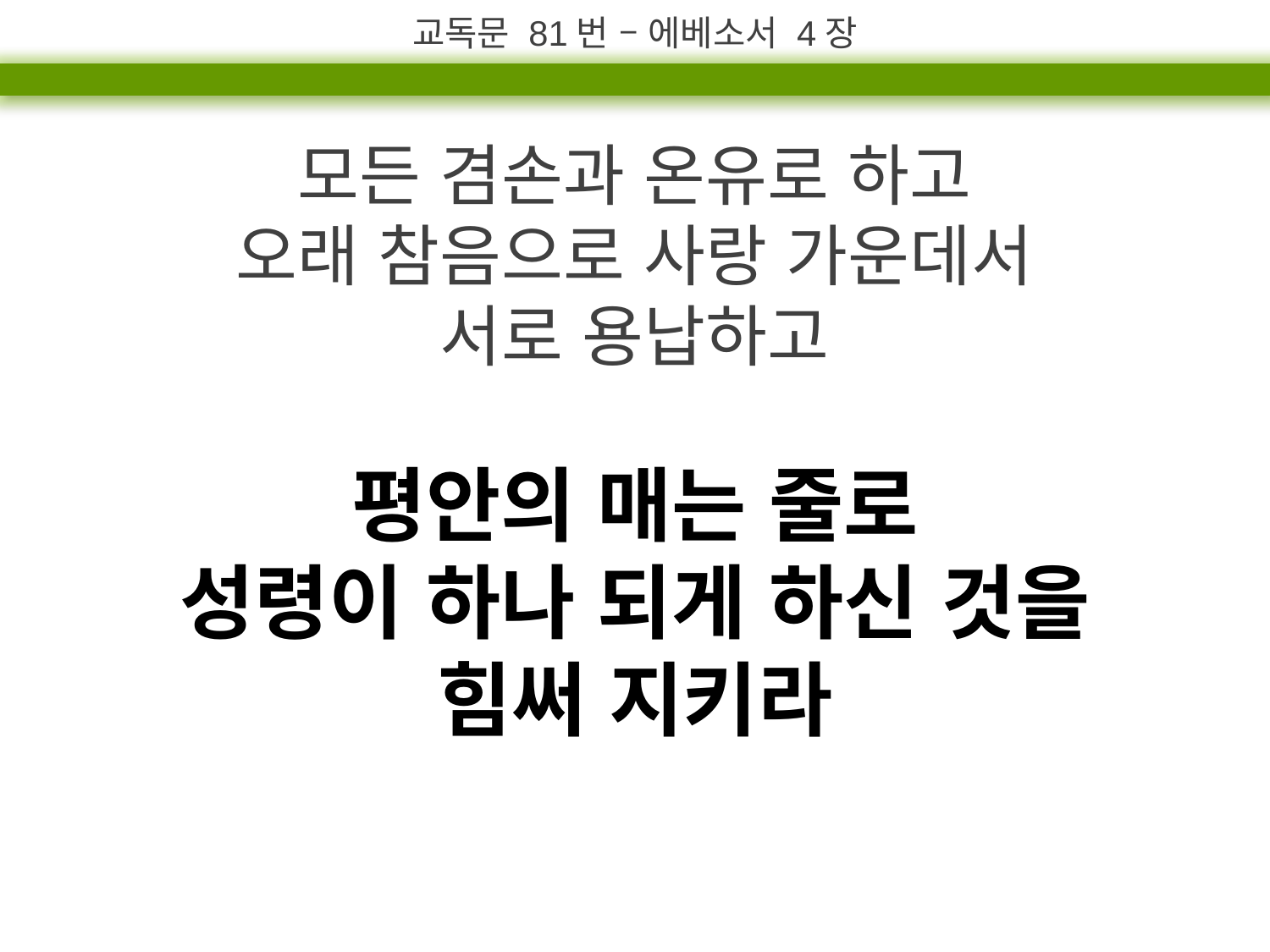

교독문 81번 – 에베소서 4장

모든 겸손과 온유로 하고
오래 참음으로 사랑 가운데서
서로 용납하고
평안의 매는 줄로
성령이 하나 되게 하신 것을
힘써 지키라